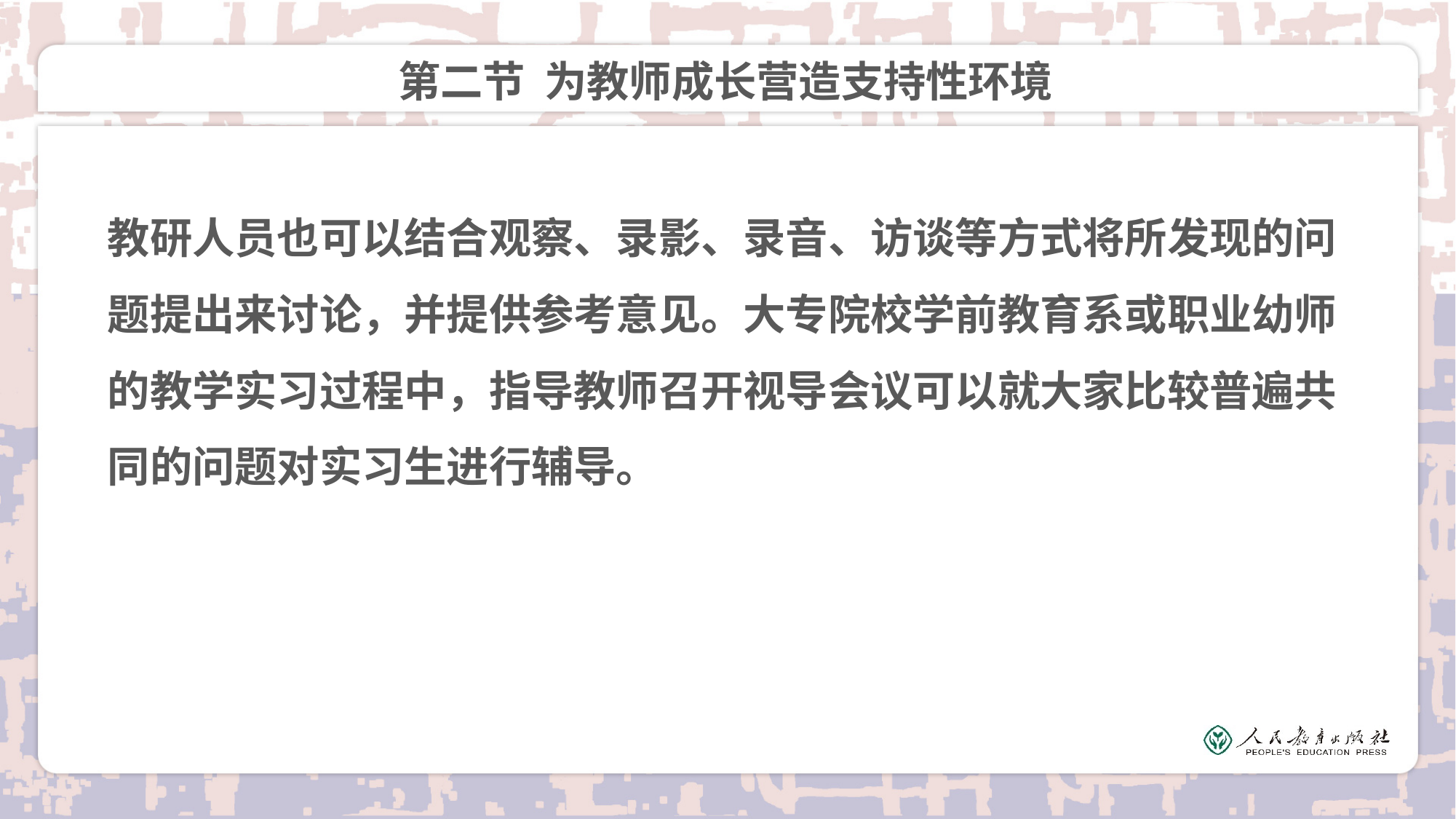

# 第二节  为教师成长营造支持性环境
教研人员也可以结合观察、录影、录音、访谈等方式将所发现的问题提出来讨论，并提供参考意见。大专院校学前教育系或职业幼师的教学实习过程中，指导教师召开视导会议可以就大家比较普遍共同的问题对实习生进行辅导。